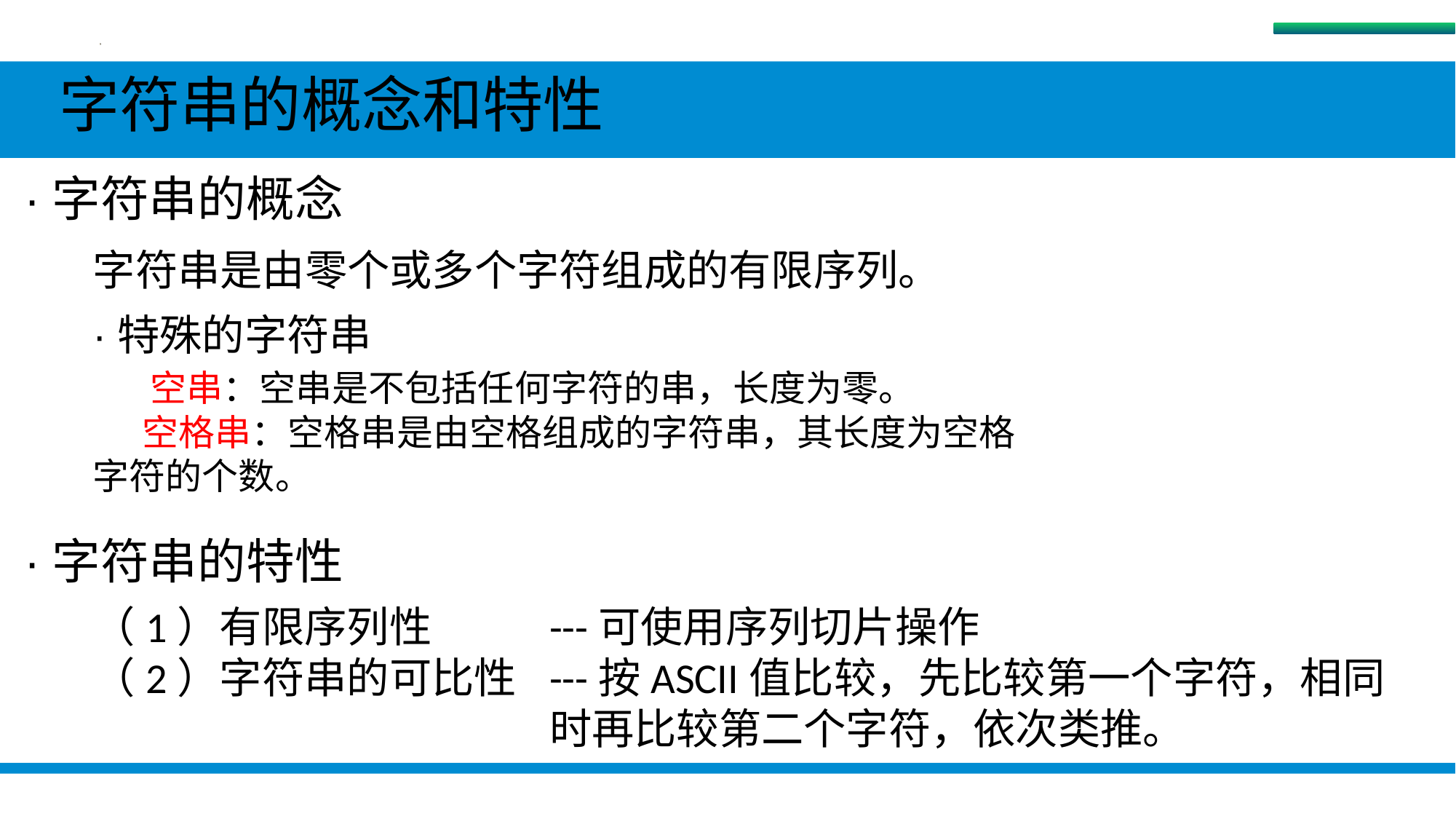

字符串

  字符串的概念和特性
 ·字符串的概念
字符串是由零个或多个字符组成的有限序列。
·特殊的字符串
    空串：空串是不包括任何字符的串，长度为零。
    空格串：空格串是由空格组成的字符串，其长度为空格字符的个数。
 ·字符串的特性
（1）有限序列性
（2）字符串的可比性
---可使用序列切片操作
---按ASCII值比较，先比较第一个字符，相同时再比较第二个字符，依次类推。
#